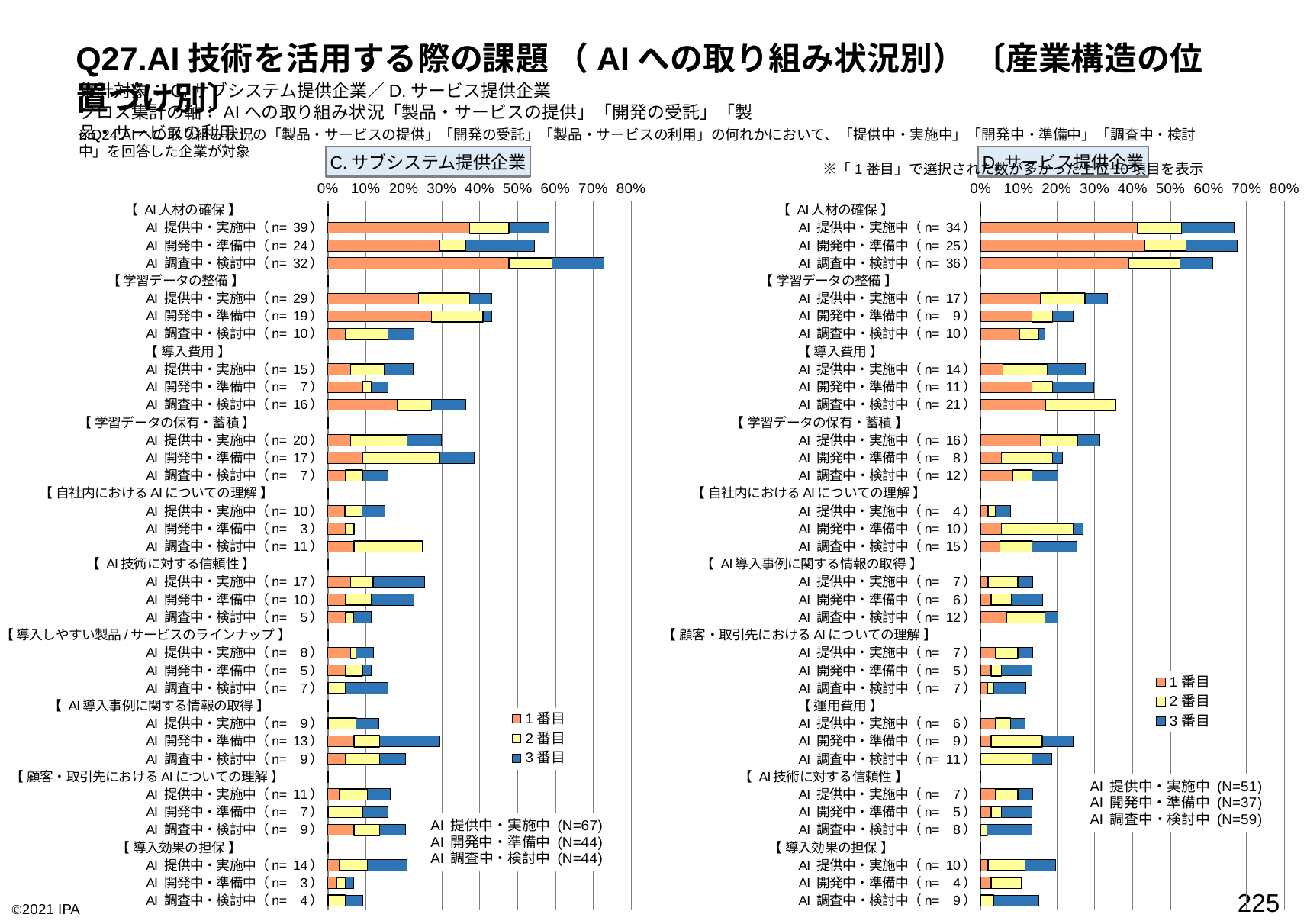

Q27.AI技術を活用する際の課題 （AIへの取り組み状況別） 〔産業構造の位置づけ別〕
集計対象：C.サブシステム提供企業／D.サービス提供企業
クロス集計の軸：AIへの取り組み状況「製品・サービスの提供」「開発の受託」「製品・サービスの利用」
※Q24.AIへの取り組み状況の「製品・サービスの提供」「開発の受託」「製品・サービスの利用」の何れかにおいて、「提供中・実施中」「開発中・準備中」「調査中・検討中」を回答した企業が対象
　　　　　　　　　　　　　　　　　　　　　　　　　　　　　　　　　　　　　　　　　　　　　　　　　　　　※「1番目」で選択された数が多かった上位10項目を表示
C.サブシステム提供企業
D.サービス提供企業

### Chart:

| Category | 1番目 | 2番目 | 3番目 |
|---|---|---|---|
| 【 AI人材の確保 】                        | 0.0 | 0.0 | 0.0 |
| AI 提供中・実施中（n=  39） | 0.373134328358209 | 0.1044776119402985 | 0.1044776119402985 |
| AI 開発中・準備中（n=  24） | 0.29545454545454547 | 0.06818181818181818 | 0.18181818181818182 |
| AI 調査中・検討中（n=  32） | 0.4772727272727273 | 0.11363636363636363 | 0.13636363636363635 |
| 【 学習データの整備 】                       | 0.0 | 0.0 | 0.0 |
| AI 提供中・実施中（n=  29） | 0.23880597014925373 | 0.13432835820895522 | 0.05970149253731343 |
| AI 開発中・準備中（n=  19） | 0.2727272727272727 | 0.13636363636363635 | 0.022727272727272728 |
| AI 調査中・検討中（n=  10） | 0.045454545454545456 | 0.11363636363636363 | 0.06818181818181818 |
| 【 導入費用 】                           | 0.0 | 0.0 | 0.0 |
| AI 提供中・実施中（n=  15） | 0.05970149253731343 | 0.08955223880597014 | 0.07462686567164178 |
| AI 開発中・準備中（n=    7） | 0.09090909090909091 | 0.022727272727272728 | 0.045454545454545456 |
| AI 調査中・検討中（n=  16） | 0.18181818181818182 | 0.09090909090909091 | 0.09090909090909091 |
| 【 学習データの保有・蓄積 】                    | 0.0 | 0.0 | 0.0 |
| AI 提供中・実施中（n=  20） | 0.05970149253731343 | 0.14925373134328357 | 0.08955223880597014 |
| AI 開発中・準備中（n=  17） | 0.09090909090909091 | 0.20454545454545456 | 0.09090909090909091 |
| AI 調査中・検討中（n=    7） | 0.045454545454545456 | 0.045454545454545456 | 0.06818181818181818 |
| 【 自社内におけるAIについての理解 】               | 0.0 | 0.0 | 0.0 |
| AI 提供中・実施中（n=  10） | 0.04477611940298507 | 0.04477611940298507 | 0.05970149253731343 |
| AI 開発中・準備中（n=    3） | 0.045454545454545456 | 0.022727272727272728 | 0.0 |
| AI 調査中・検討中（n=  11） | 0.06818181818181818 | 0.18181818181818182 | 0.0 |
| 【 AI技術に対する信頼性 】                    | 0.0 | 0.0 | 0.0 |
| AI 提供中・実施中（n=  17） | 0.05970149253731343 | 0.05970149253731343 | 0.13432835820895522 |
| AI 開発中・準備中（n=  10） | 0.045454545454545456 | 0.06818181818181818 | 0.11363636363636363 |
| AI 調査中・検討中（n=    5） | 0.045454545454545456 | 0.022727272727272728 | 0.045454545454545456 |
| 【 導入しやすい製品/サービスのラインナップ 】           | 0.0 | 0.0 | 0.0 |
| AI 提供中・実施中（n=    8） | 0.05970149253731343 | 0.014925373134328358 | 0.04477611940298507 |
| AI 開発中・準備中（n=    5） | 0.045454545454545456 | 0.045454545454545456 | 0.022727272727272728 |
| AI 調査中・検討中（n=    7） | 0.0 | 0.045454545454545456 | 0.11363636363636363 |
| 【 AI導入事例に関する情報の取得 】                | 0.0 | 0.0 | 0.0 |
| AI 提供中・実施中（n=    9） | 0.0 | 0.07462686567164178 | 0.05970149253731343 |
| AI 開発中・準備中（n=  13） | 0.06818181818181818 | 0.06818181818181818 | 0.1590909090909091 |
| AI 調査中・検討中（n=    9） | 0.045454545454545456 | 0.09090909090909091 | 0.06818181818181818 |
| 【 顧客・取引先におけるAIについての理解 】            | 0.0 | 0.0 | 0.0 |
| AI 提供中・実施中（n=  11） | 0.029850746268656716 | 0.07462686567164178 | 0.05970149253731343 |
| AI 開発中・準備中（n=    7） | 0.0 | 0.09090909090909091 | 0.06818181818181818 |
| AI 調査中・検討中（n=    9） | 0.06818181818181818 | 0.06818181818181818 | 0.06818181818181818 |
| 【 導入効果の担保 】                        | 0.0 | 0.0 | 0.0 |
| AI 提供中・実施中（n=  14） | 0.029850746268656716 | 0.07462686567164178 | 0.1044776119402985 |
| AI 開発中・準備中（n=    3） | 0.022727272727272728 | 0.022727272727272728 | 0.022727272727272728 |
| AI 調査中・検討中（n=    4） | 0.0 | 0.045454545454545456 | 0.045454545454545456 |

### Chart:

| Category | 1番目 | 2番目 | 3番目 |
|---|---|---|---|
| 【 AI人材の確保 】                        | 0.0 | 0.0 | 0.0 |
| AI 提供中・実施中（n=  34） | 0.4117647058823529 | 0.11764705882352941 | 0.13725490196078433 |
| AI 開発中・準備中（n=  25） | 0.43243243243243246 | 0.10810810810810811 | 0.13513513513513514 |
| AI 調査中・検討中（n=  36） | 0.3898305084745763 | 0.13559322033898305 | 0.0847457627118644 |
| 【 学習データの整備 】                       | 0.0 | 0.0 | 0.0 |
| AI 提供中・実施中（n=  17） | 0.1568627450980392 | 0.11764705882352941 | 0.058823529411764705 |
| AI 開発中・準備中（n=    9） | 0.13513513513513514 | 0.05405405405405406 | 0.05405405405405406 |
| AI 調査中・検討中（n=  10） | 0.1016949152542373 | 0.05084745762711865 | 0.01694915254237288 |
| 【 導入費用 】                           | 0.0 | 0.0 | 0.0 |
| AI 提供中・実施中（n=  14） | 0.058823529411764705 | 0.11764705882352941 | 0.09803921568627451 |
| AI 開発中・準備中（n=  11） | 0.13513513513513514 | 0.05405405405405406 | 0.10810810810810811 |
| AI 調査中・検討中（n=  21） | 0.1694915254237288 | 0.1864406779661017 | 0.0 |
| 【 学習データの保有・蓄積 】                    | 0.0 | 0.0 | 0.0 |
| AI 提供中・実施中（n=  16） | 0.1568627450980392 | 0.09803921568627451 | 0.058823529411764705 |
| AI 開発中・準備中（n=    8） | 0.05405405405405406 | 0.13513513513513514 | 0.02702702702702703 |
| AI 調査中・検討中（n=  12） | 0.0847457627118644 | 0.05084745762711865 | 0.06779661016949153 |
| 【 自社内におけるAIについての理解 】               | 0.0 | 0.0 | 0.0 |
| AI 提供中・実施中（n=    4） | 0.0196078431372549 | 0.0196078431372549 | 0.0392156862745098 |
| AI 開発中・準備中（n=  10） | 0.05405405405405406 | 0.1891891891891892 | 0.02702702702702703 |
| AI 調査中・検討中（n=  15） | 0.05084745762711865 | 0.0847457627118644 | 0.11864406779661017 |
| 【 AI導入事例に関する情報の取得 】                | 0.0 | 0.0 | 0.0 |
| AI 提供中・実施中（n=    7） | 0.0196078431372549 | 0.0784313725490196 | 0.0392156862745098 |
| AI 開発中・準備中（n=    6） | 0.02702702702702703 | 0.05405405405405406 | 0.08108108108108109 |
| AI 調査中・検討中（n=  12） | 0.06779661016949153 | 0.1016949152542373 | 0.03389830508474576 |
| 【 顧客・取引先におけるAIについての理解 】            | 0.0 | 0.0 | 0.0 |
| AI 提供中・実施中（n=    7） | 0.0392156862745098 | 0.058823529411764705 | 0.0392156862745098 |
| AI 開発中・準備中（n=    5） | 0.02702702702702703 | 0.02702702702702703 | 0.08108108108108109 |
| AI 調査中・検討中（n=    7） | 0.01694915254237288 | 0.01694915254237288 | 0.0847457627118644 |
| 【 運用費用 】                           | 0.0 | 0.0 | 0.0 |
| AI 提供中・実施中（n=    6） | 0.0392156862745098 | 0.0392156862745098 | 0.0392156862745098 |
| AI 開発中・準備中（n=    9） | 0.02702702702702703 | 0.13513513513513514 | 0.08108108108108109 |
| AI 調査中・検討中（n=  11） | 0.0 | 0.13559322033898305 | 0.05084745762711865 |
| 【 AI技術に対する信頼性 】                    | 0.0 | 0.0 | 0.0 |
| AI 提供中・実施中（n=    7） | 0.0392156862745098 | 0.058823529411764705 | 0.0392156862745098 |
| AI 開発中・準備中（n=    5） | 0.02702702702702703 | 0.02702702702702703 | 0.08108108108108109 |
| AI 調査中・検討中（n=    8） | 0.0 | 0.01694915254237288 | 0.11864406779661017 |
| 【 導入効果の担保 】                        | 0.0 | 0.0 | 0.0 |
| AI 提供中・実施中（n=  10） | 0.0196078431372549 | 0.09803921568627451 | 0.0784313725490196 |
| AI 開発中・準備中（n=    4） | 0.02702702702702703 | 0.08108108108108109 | 0.0 |
| AI 調査中・検討中（n=    9） | 0.0 | 0.03389830508474576 | 0.11864406779661017 |